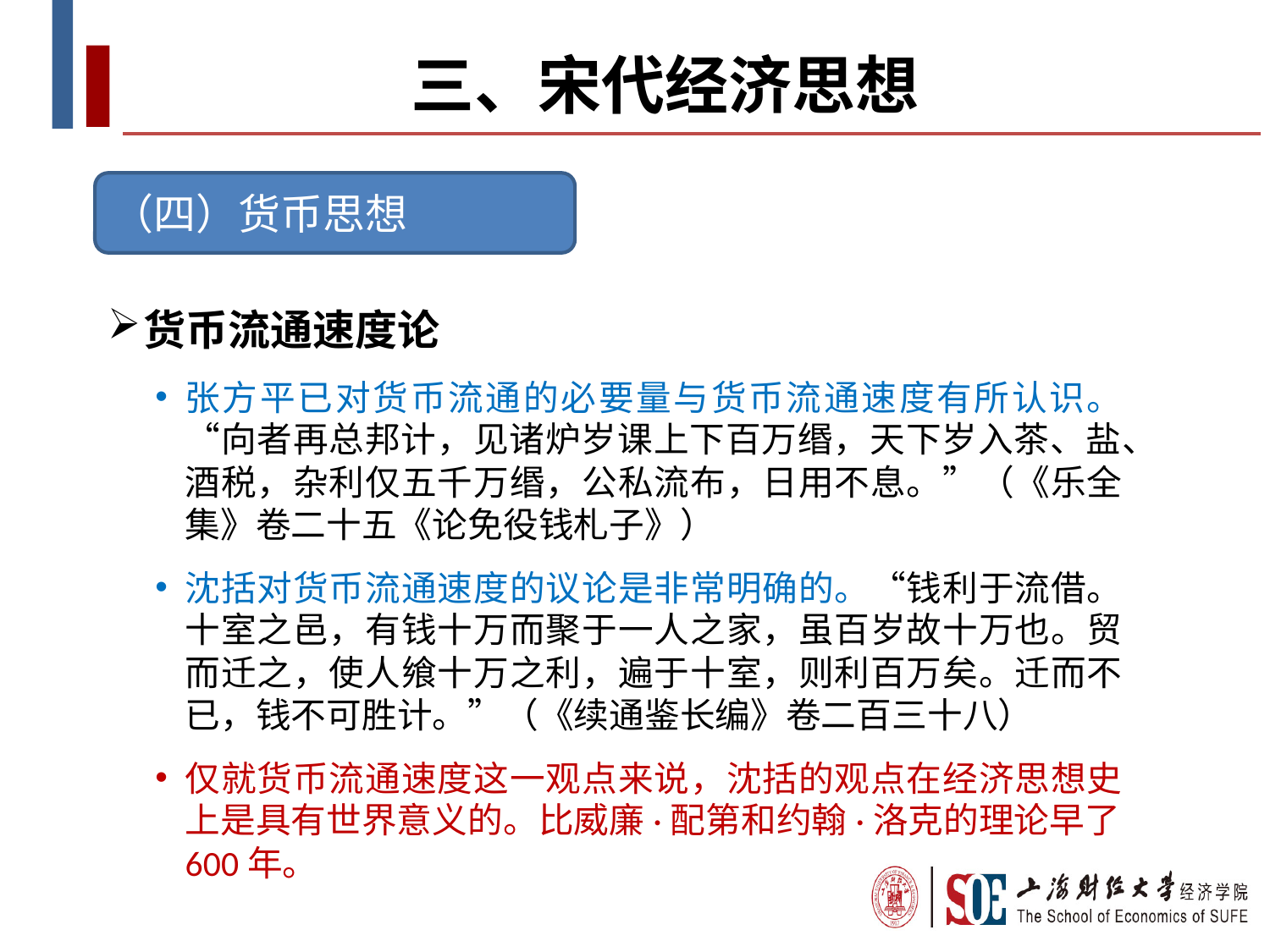

# 三、宋代经济思想
（四）货币思想
货币流通速度论
张方平已对货币流通的必要量与货币流通速度有所认识。“向者再总邦计，见诸炉岁课上下百万缗，天下岁入茶、盐、酒税，杂利仅五千万缗，公私流布，日用不息。”（《乐全集》卷二十五《论免役钱札子》）
沈括对货币流通速度的议论是非常明确的。“钱利于流借。十室之邑，有钱十万而聚于一人之家，虽百岁故十万也。贸而迁之，使人飨十万之利，遍于十室，则利百万矣。迁而不已，钱不可胜计。”（《续通鉴长编》卷二百三十八）
仅就货币流通速度这一观点来说，沈括的观点在经济思想史上是具有世界意义的。比威廉·配第和约翰·洛克的理论早了600年。